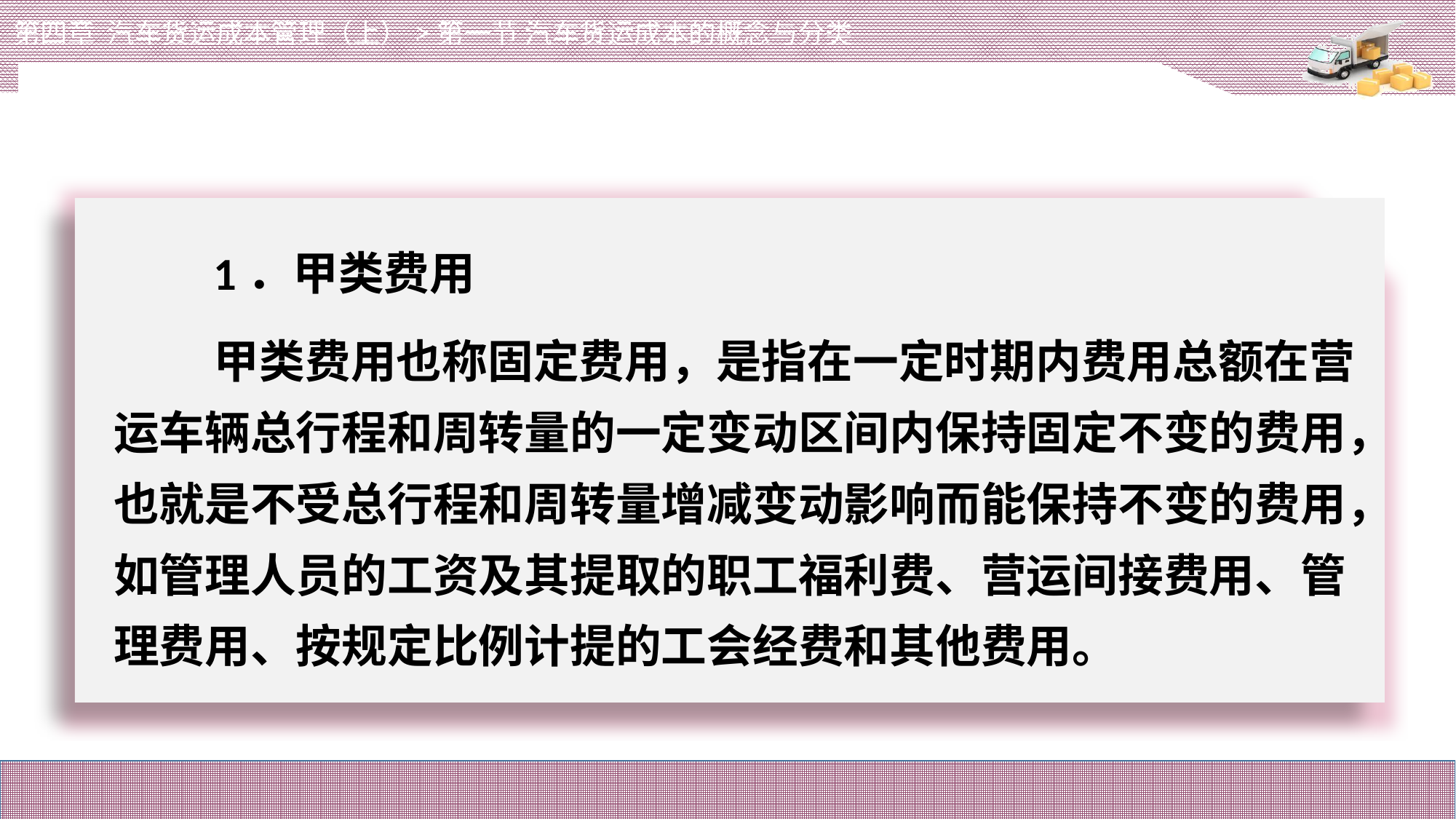

第四章  汽车货运成本管理（上）>第一节 汽车货运成本的概念与分类
# 1．甲类费用
甲类费用也称固定费用，是指在一定时期内费用总额在营运车辆总行程和周转量的一定变动区间内保持固定不变的费用，也就是不受总行程和周转量增减变动影响而能保持不变的费用，如管理人员的工资及其提取的职工福利费、营运间接费用、管理费用、按规定比例计提的工会经费和其他费用。